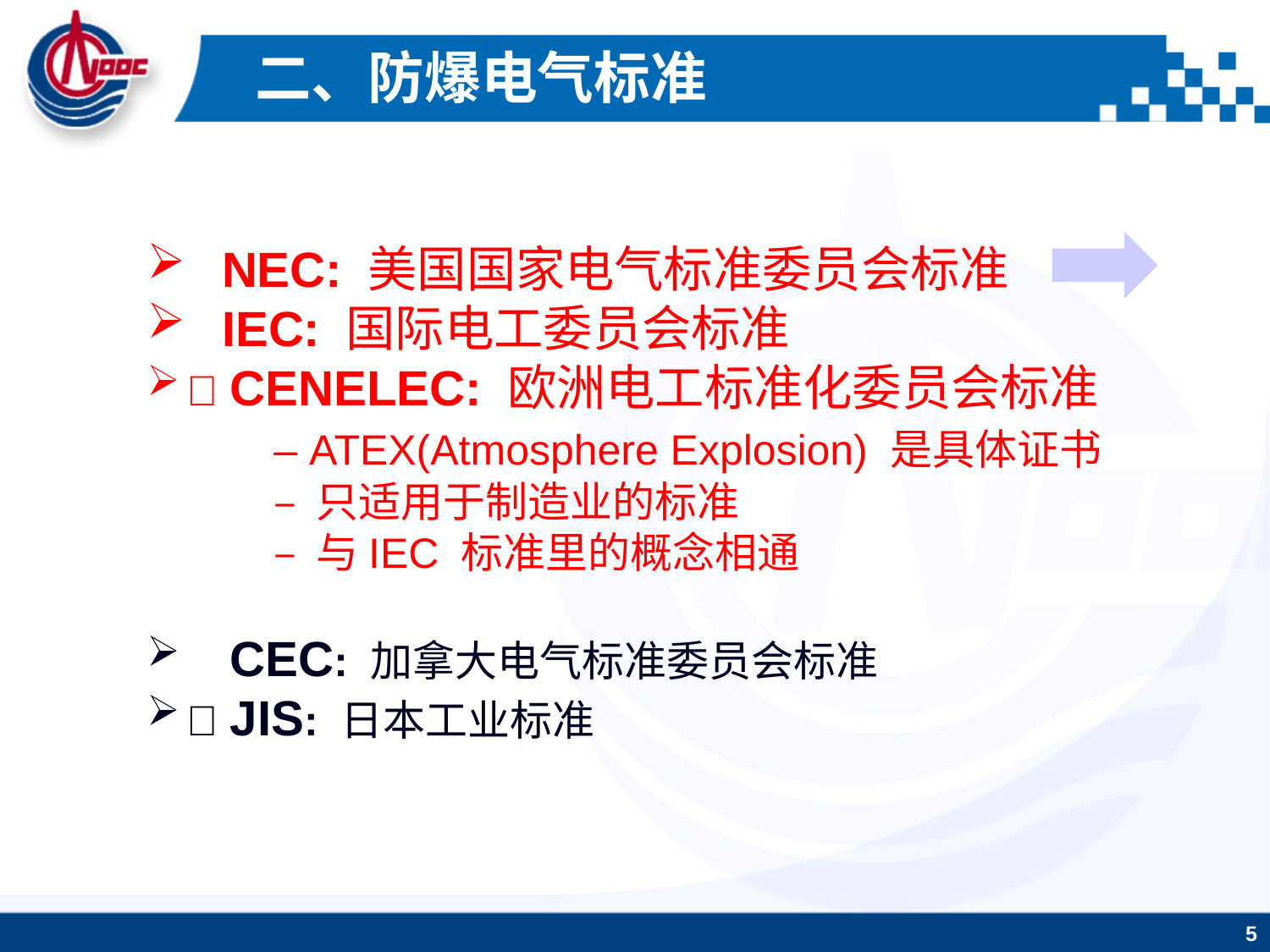

二、防爆电气标准
  NEC: 美国国家电气标准委员会标准
  IEC: 国际电工委员会标准
􀂾 CENELEC: 欧洲电工标准化委员会标准
	– ATEX(Atmosphere Explosion) 是具体证书
	– 只适用于制造业的标准
	– 与IEC 标准里的概念相通

   CEC: 加拿大电气标准委员会标准
􀂾 JIS: 日本工业标准